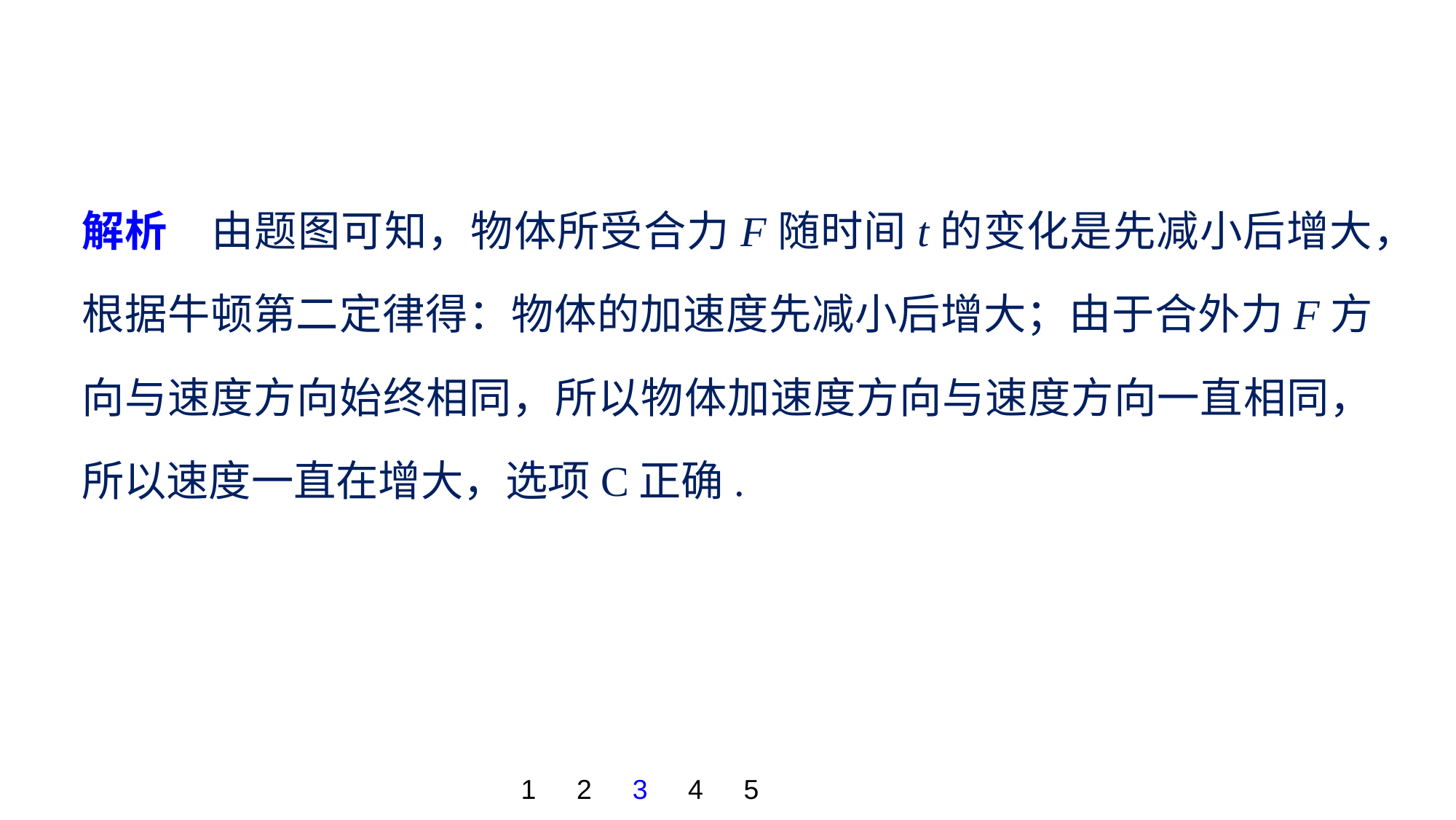

解析　由题图可知，物体所受合力F随时间t的变化是先减小后增大，根据牛顿第二定律得：物体的加速度先减小后增大；由于合外力F方向与速度方向始终相同，所以物体加速度方向与速度方向一直相同，所以速度一直在增大，选项C正确.
1
2
3
4
5